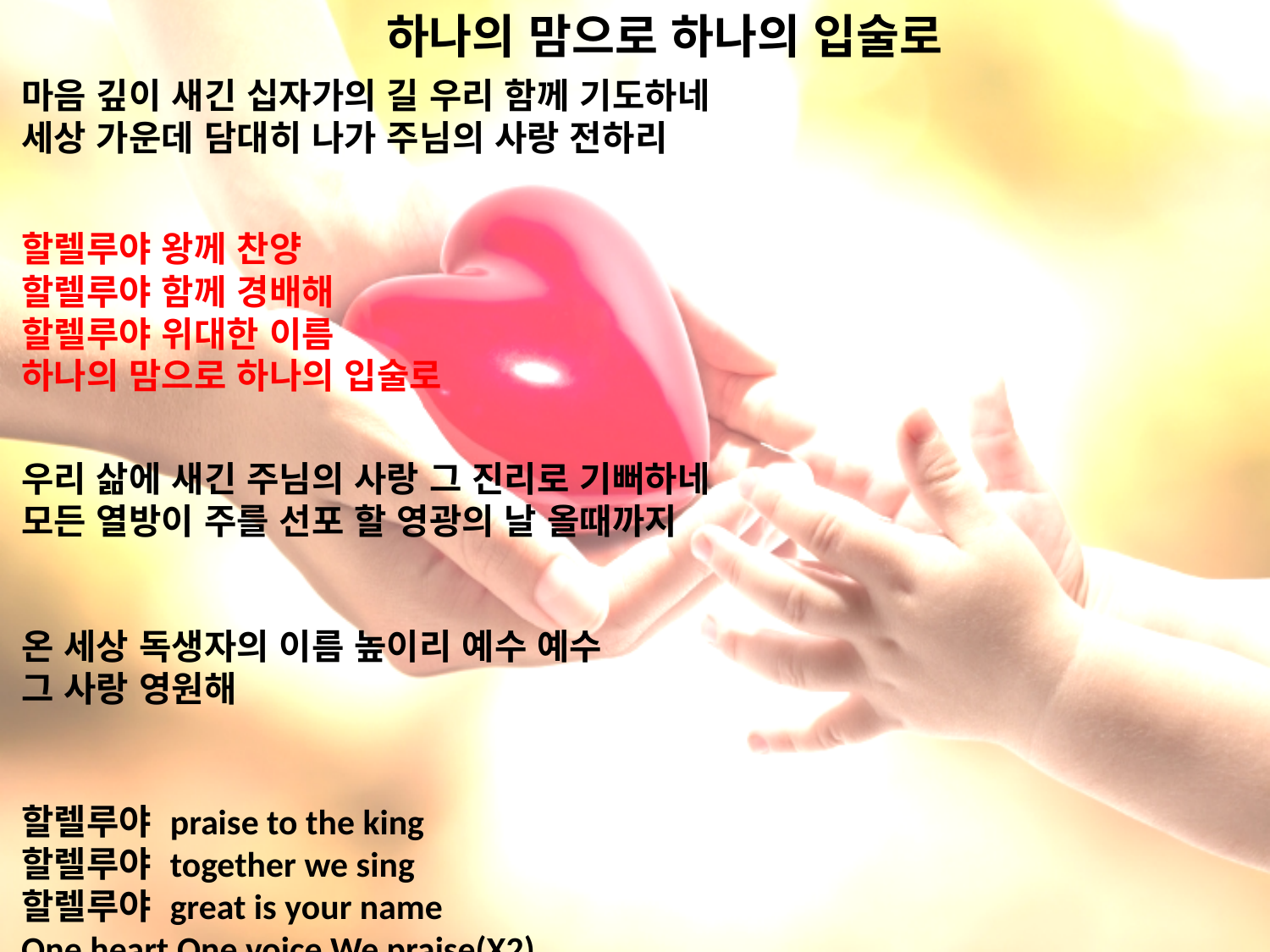

# 하나의 맘으로 하나의 입술로
마음 깊이 새긴 십자가의 길 우리 함께 기도하네
세상 가운데 담대히 나가 주님의 사랑 전하리

할렐루야 왕께 찬양
할렐루야 함께 경배해
할렐루야 위대한 이름
하나의 맘으로 하나의 입술로

우리 삶에 새긴 주님의 사랑 그 진리로 기뻐하네
모든 열방이 주를 선포 할 영광의 날 올때까지
온 세상 독생자의 이름 높이리 예수 예수
그 사랑 영원해

할렐루야 praise to the king
할렐루야 together we sing
할렐루야 great is your name
One heart One voice We praise(X2)